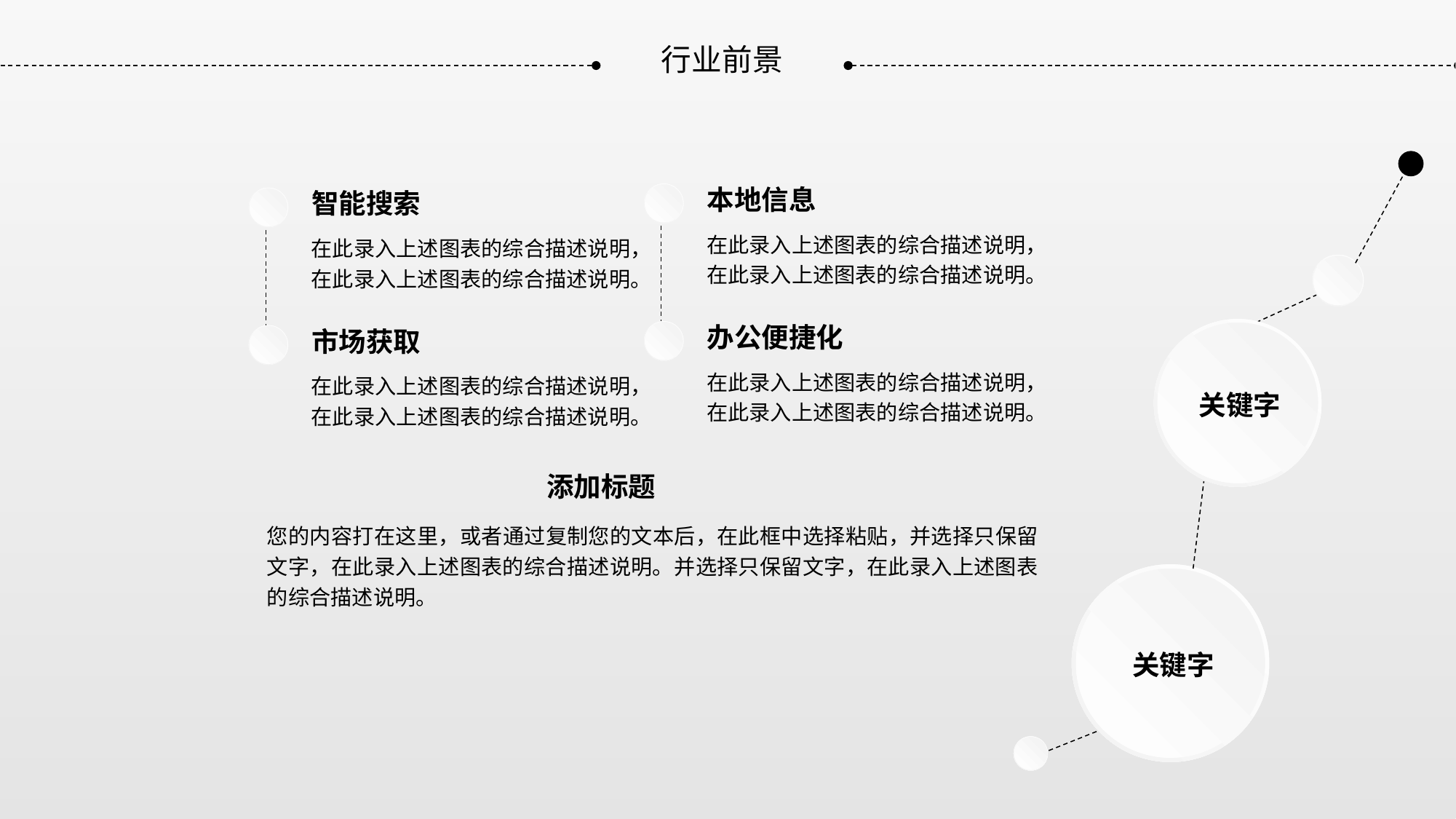

行业前景

本地信息
智能搜索

在此录入上述图表的综合描述说明，在此录入上述图表的综合描述说明。
在此录入上述图表的综合描述说明，在此录入上述图表的综合描述说明。

办公便捷化
市场获取

在此录入上述图表的综合描述说明，在此录入上述图表的综合描述说明。
在此录入上述图表的综合描述说明，在此录入上述图表的综合描述说明。
关键字
添加标题
您的内容打在这里，或者通过复制您的文本后，在此框中选择粘贴，并选择只保留文字，在此录入上述图表的综合描述说明。并选择只保留文字，在此录入上述图表的综合描述说明。

关键字